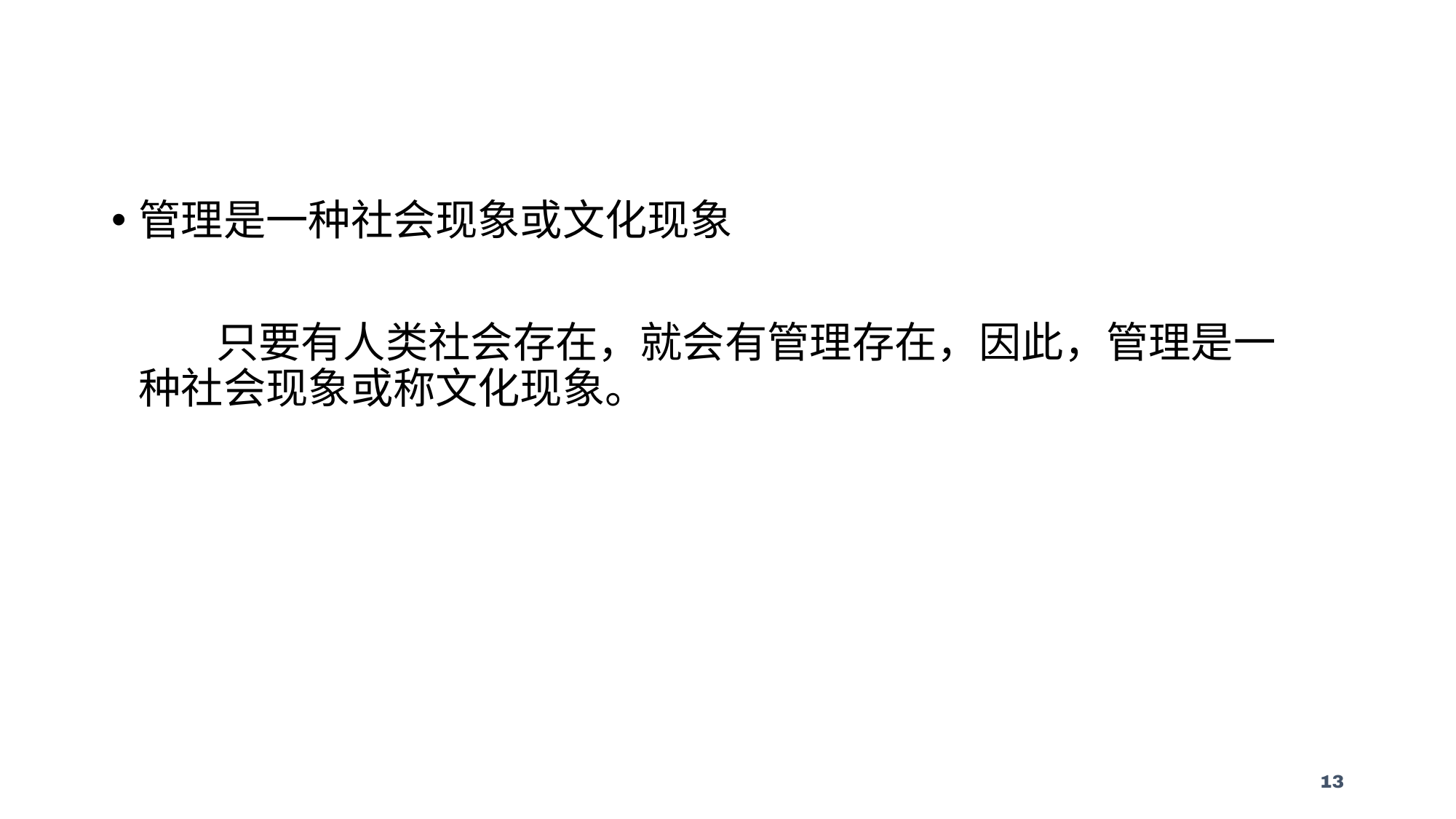

管理是一种社会现象或文化现象

          只要有人类社会存在，就会有管理存在，因此，管理是一种社会现象或称文化现象。
13